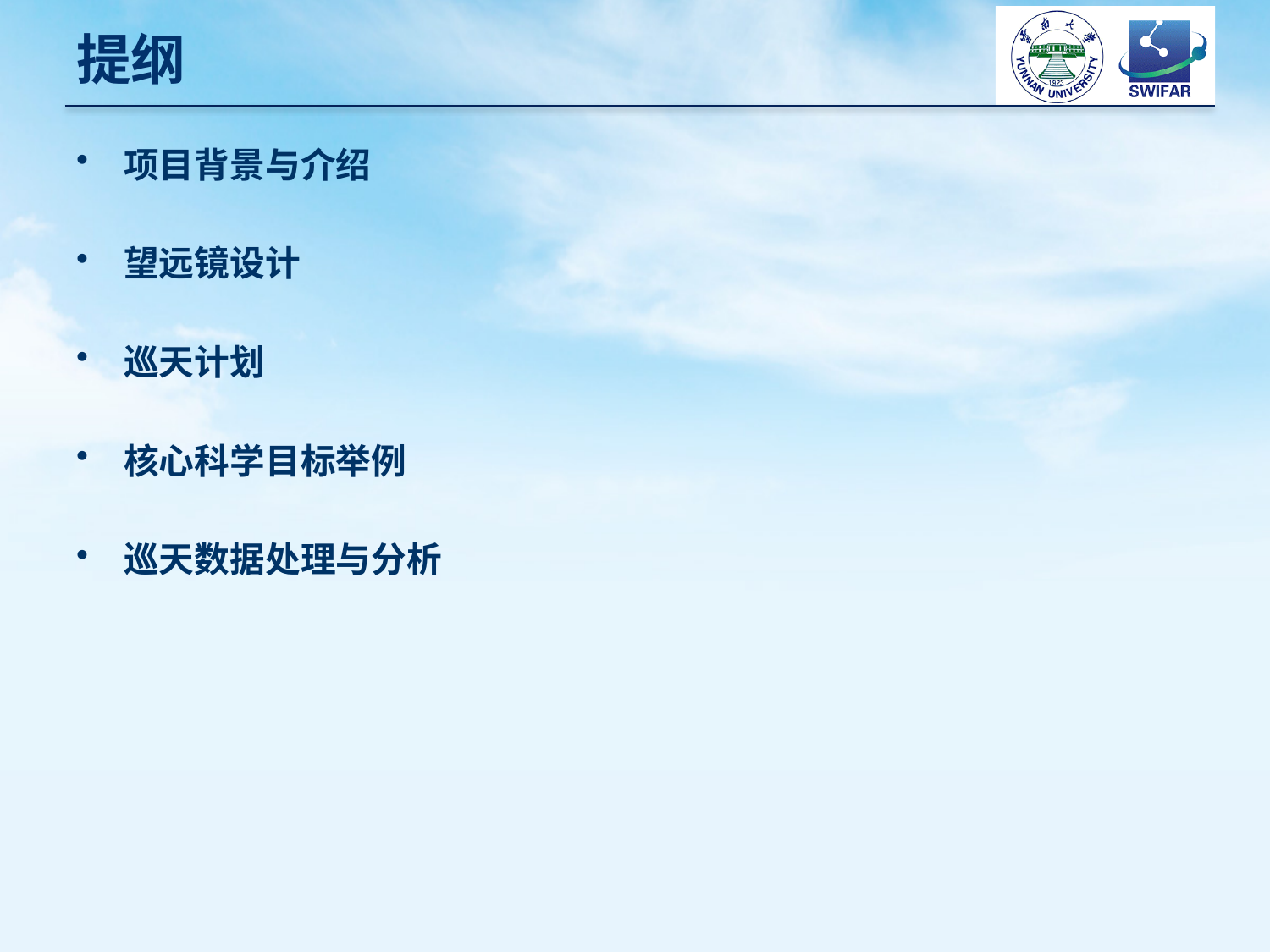

# 提纲
项目背景与介绍

望远镜设计

巡天计划

核心科学目标举例

巡天数据处理与分析